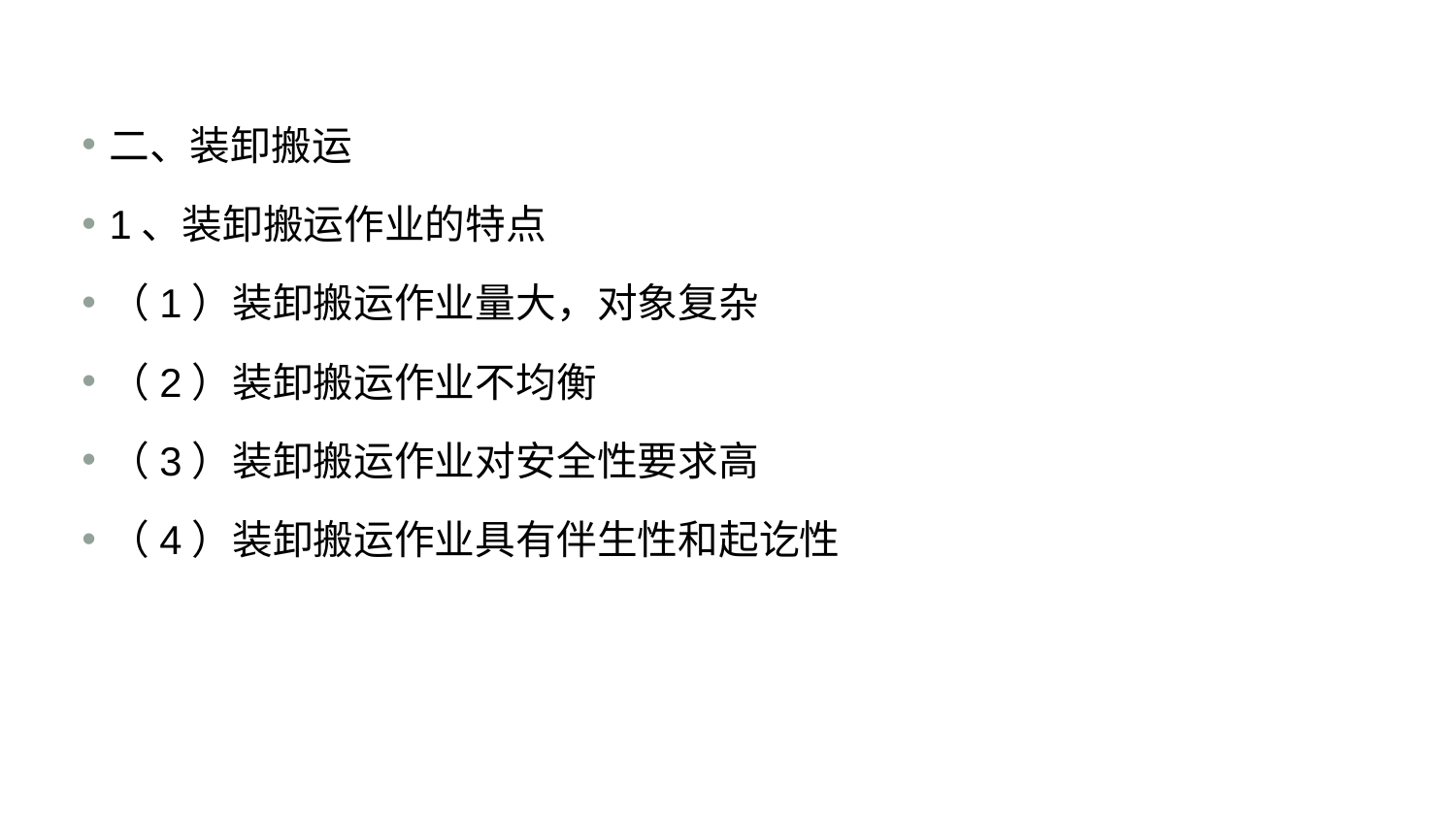

#
二、装卸搬运
1、装卸搬运作业的特点
（1）装卸搬运作业量大，对象复杂
（2）装卸搬运作业不均衡
（3）装卸搬运作业对安全性要求高
（4）装卸搬运作业具有伴生性和起讫性